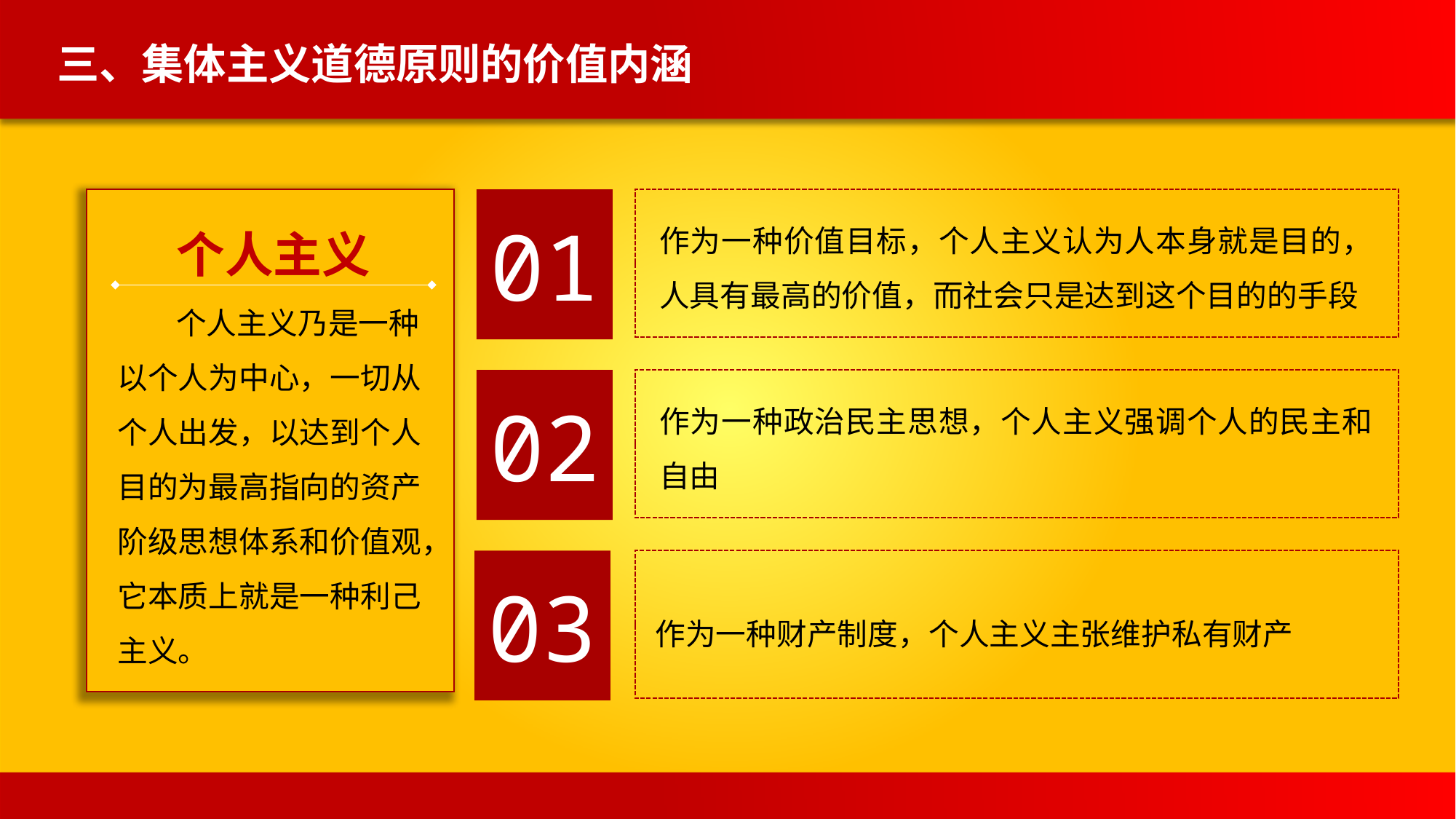

三、集体主义道德原则的价值内涵
个人主义
       个人主义乃是一种以个人为中心，一切从个人出发，以达到个人目的为最高指向的资产阶级思想体系和价值观，它本质上就是一种利己主义。

作为一种价值目标，个人主义认为人本身就是目的，人具有最高的价值，而社会只是达到这个目的的手段
01

作为一种政治民主思想，个人主义强调个人的民主和自由
02

作为一种财产制度，个人主义主张维护私有财产
03